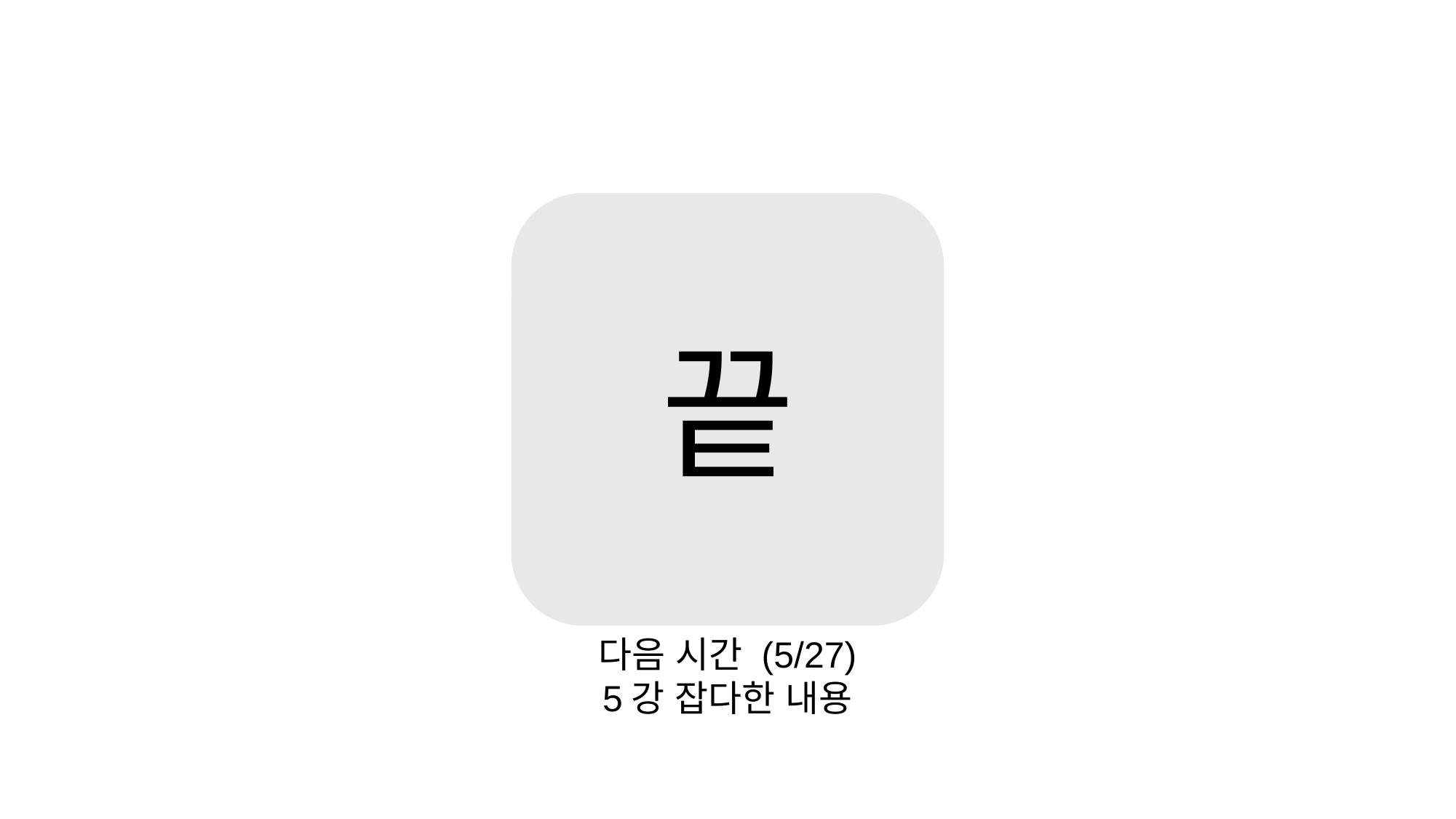

끝
다음 시간 (5/27)
5강 잡다한 내용